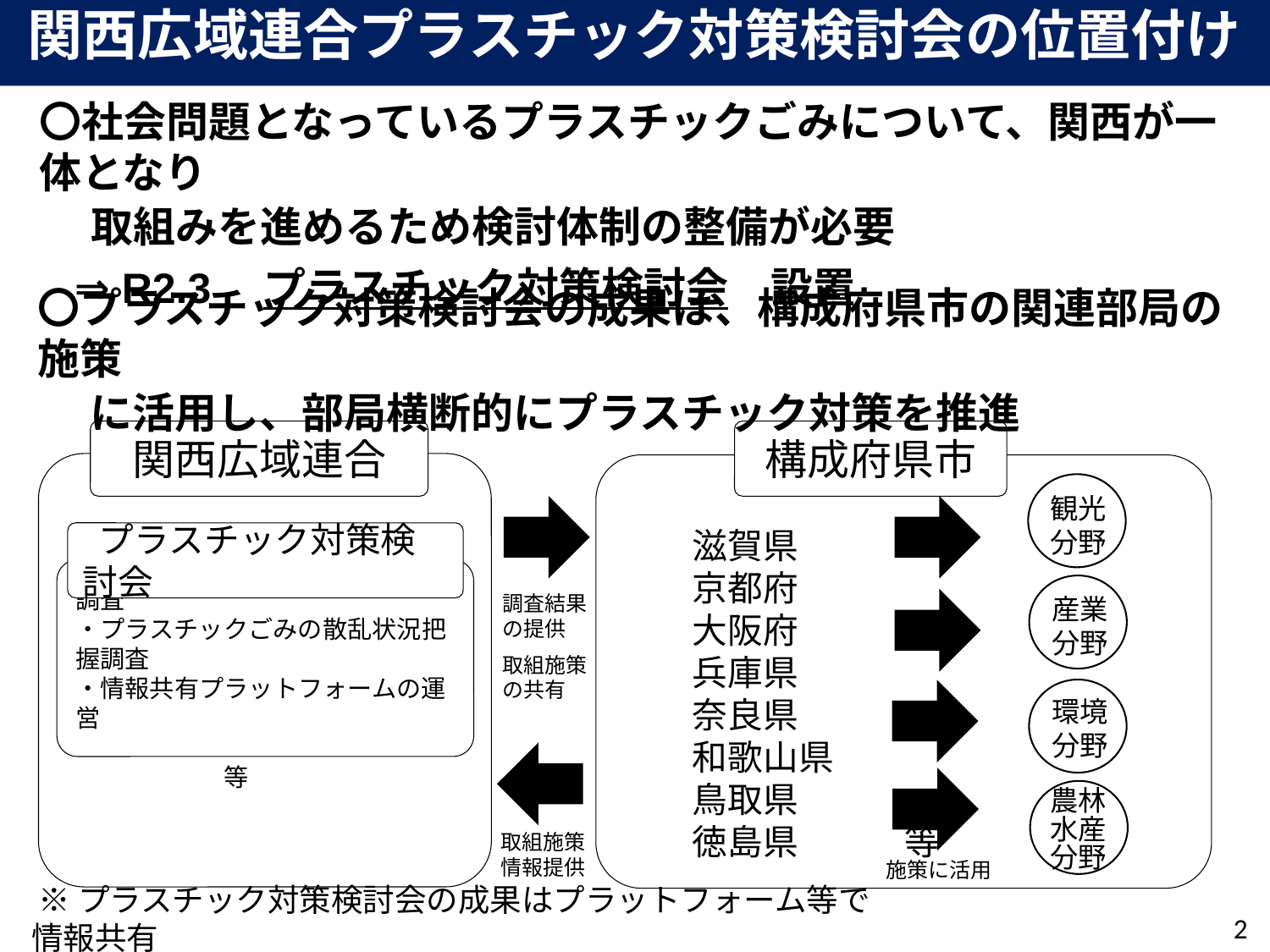

関西広域連合プラスチック対策検討会の位置付け
〇社会問題となっているプラスチックごみについて、関西が一体となり
　 取組みを進めるため検討体制の整備が必要
   ⇒ R2.3　プラスチック対策検討会　設置
〇プラスチック対策検討会の成果は、構成府県市の関連部局の施策
　 に活用し、部局横断的にプラスチック対策を推進
構成府県市
関西広域連合

　　滋賀県
　　京都府
　　大阪府
　　兵庫県
　　奈良県
　　和歌山県
　　鳥取県
　　徳島県　　　等

観光
分野

 プラスチック対策検討会

・プラスチック代替品普及可能性調査
・プラスチックごみの散乱状況把握調査
・情報共有プラットフォームの運営
　　　　　　　　　　　　　　　　　　　　　等

産業
分野

調査結果の提供

取組施策の共有

環境
分野

農林水産
分野
取組施策
情報提供
 施策に活用
 ※プラスチック対策検討会の成果はプラットフォーム等で情報共有
2